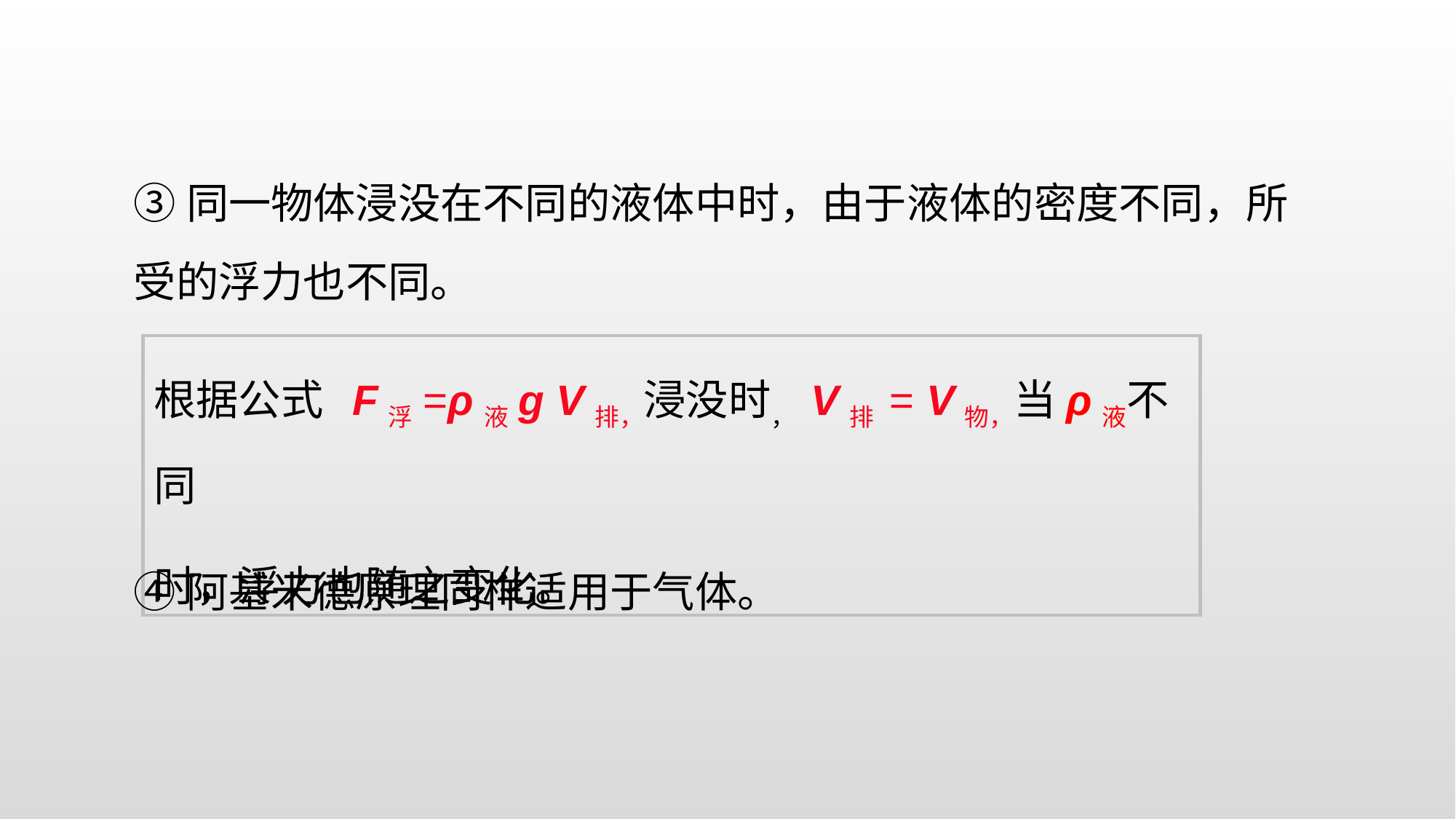

③同一物体浸没在不同的液体中时，由于液体的密度不同，所受的浮力也不同。
根据公式  F浮=ρ液g V排，浸没时， V排 = V物，当ρ液不同
时，浮力也随之变化。
④阿基米德原理同样适用于气体。